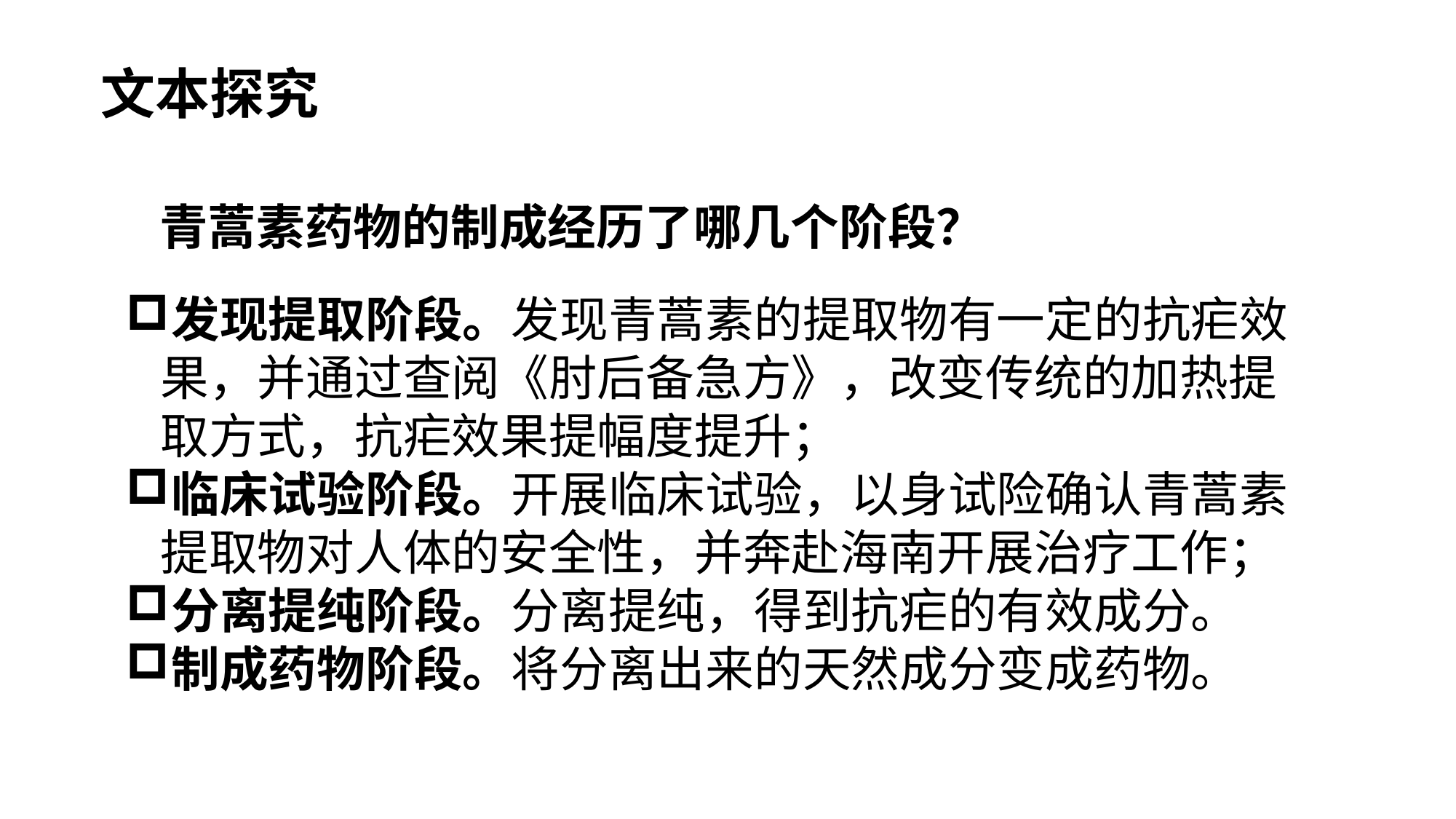

文本探究
青蒿素药物的制成经历了哪几个阶段？

发现提取阶段。发现青蒿素的提取物有一定的抗疟效果，并通过查阅《肘后备急方》，改变传统的加热提取方式，抗疟效果提幅度提升；
临床试验阶段。开展临床试验，以身试险确认青蒿素提取物对人体的安全性，并奔赴海南开展治疗工作；
分离提纯阶段。分离提纯，得到抗疟的有效成分。
制成药物阶段。将分离出来的天然成分变成药物。